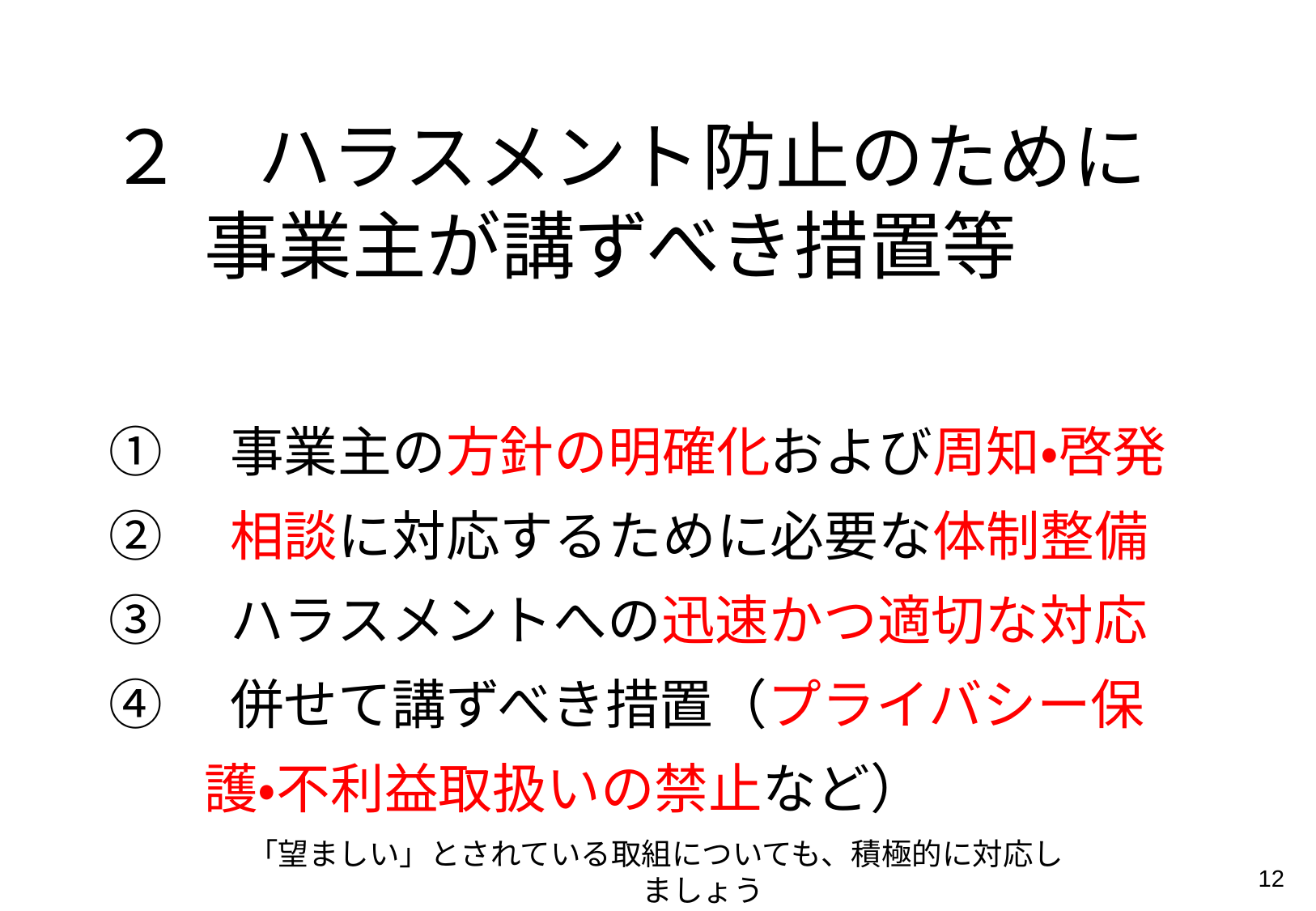

# ２　ハラスメント防止のために事業主が講ずべき措置等
①　事業主の方針の明確化および周知・啓発
②　相談に対応するために必要な体制整備
③　ハラスメントへの迅速かつ適切な対応
④　併せて講ずべき措置（プライバシー保護・不利益取扱いの禁止など）
「望ましい」とされている取組についても、積極的に対応しましょう
12